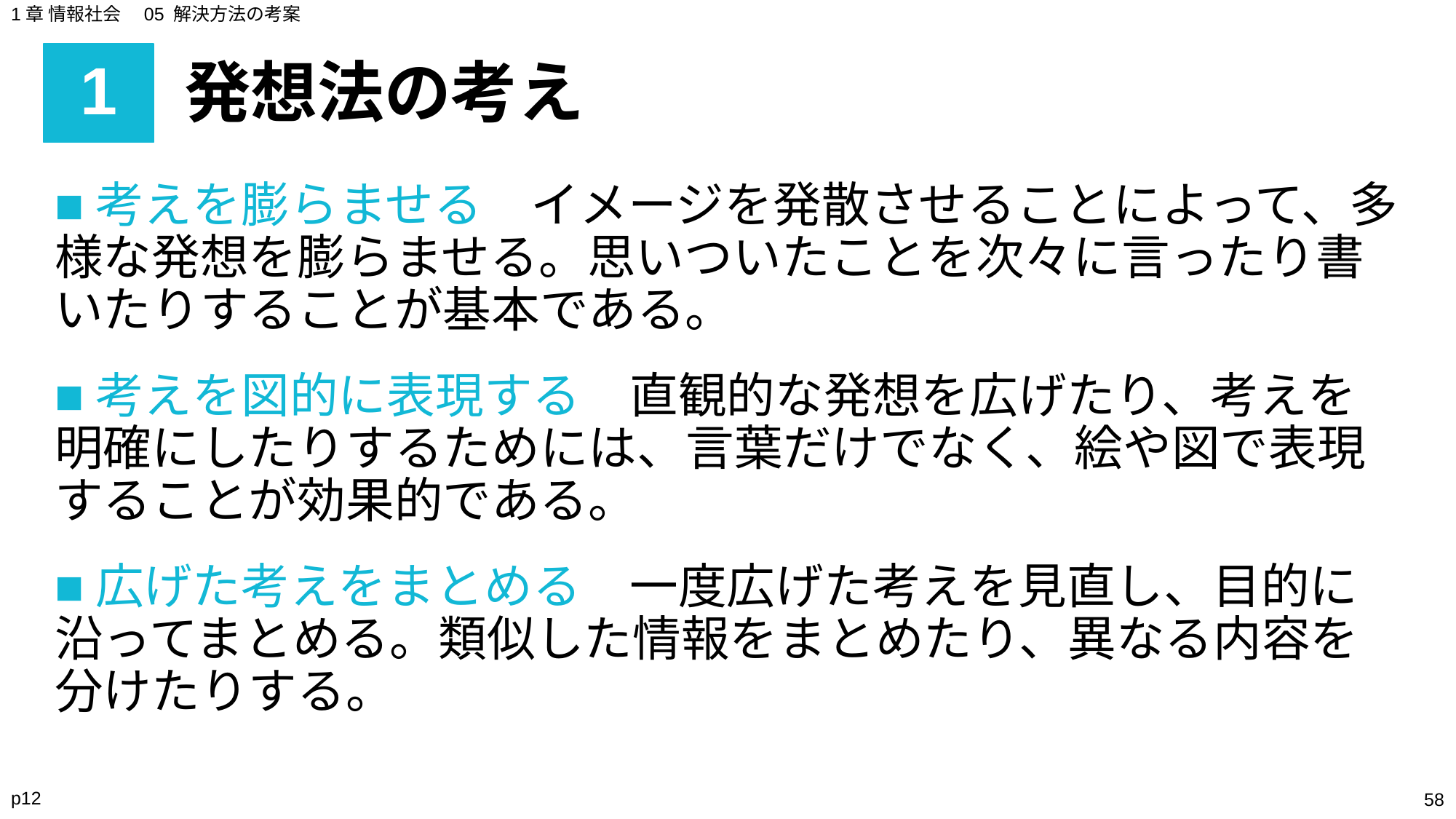

1章 情報社会　05 解決方法の考案
# 1
発想法の考え
■考えを膨らませる　イメージを発散させることによって、多様な発想を膨らませる。思いついたことを次々に言ったり書いたりすることが基本である。
■考えを図的に表現する　直観的な発想を広げたり、考えを明確にしたりするためには、言葉だけでなく、絵や図で表現することが効果的である。
■広げた考えをまとめる　一度広げた考えを見直し、目的に沿ってまとめる。類似した情報をまとめたり、異なる内容を分けたりする。

p12
58